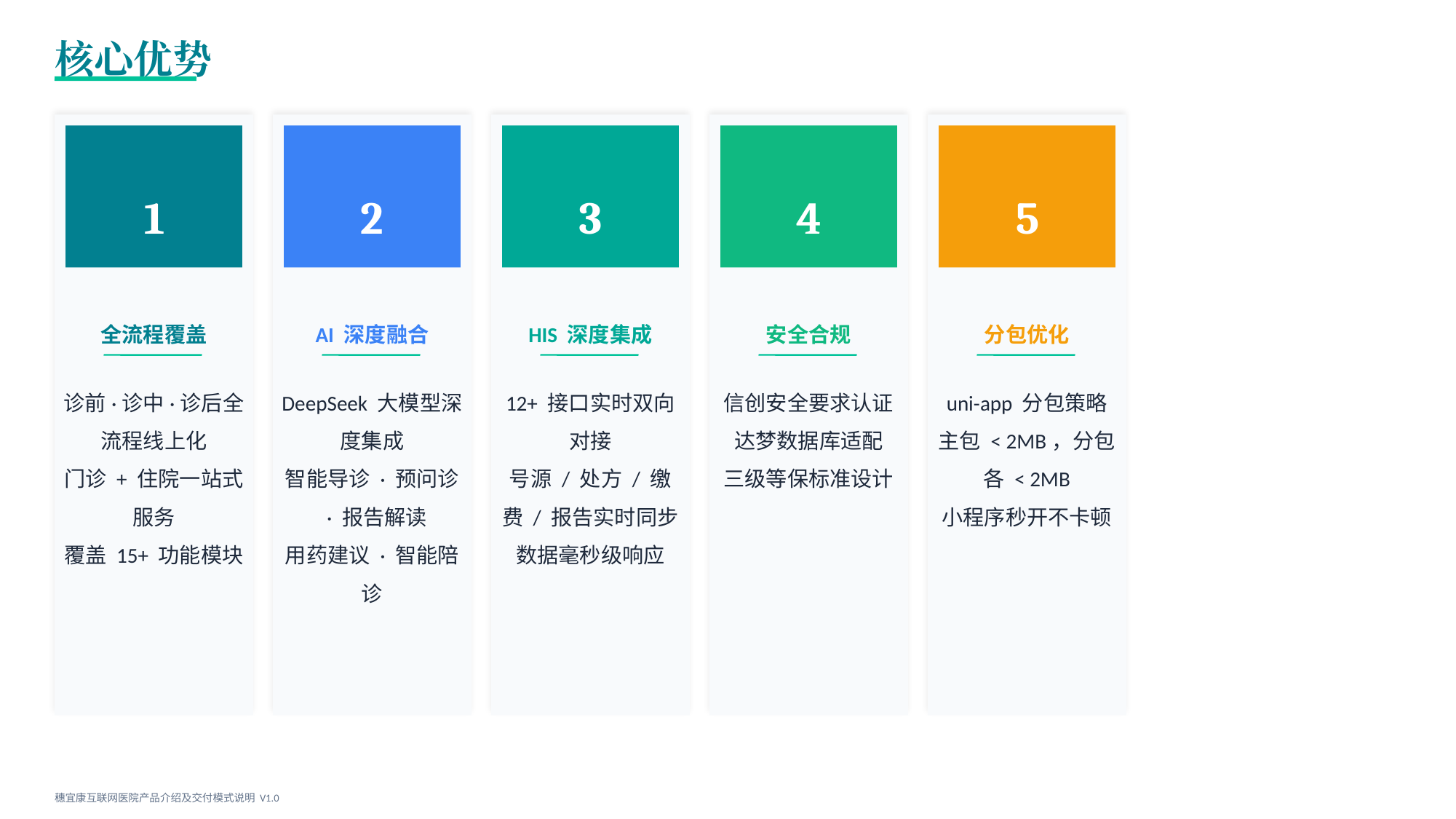

核心优势

1
2
3
4
5
全流程覆盖
AI 深度融合
HIS 深度集成
安全合规
分包优化

诊前·诊中·诊后全流程线上化
门诊 + 住院一站式服务
覆盖 15+ 功能模块
DeepSeek 大模型深度集成
智能导诊 · 预问诊 · 报告解读
用药建议 · 智能陪诊
12+ 接口实时双向对接
号源 / 处方 / 缴费 / 报告实时同步
数据毫秒级响应
信创安全要求认证
达梦数据库适配
三级等保标准设计
uni-app 分包策略
主包 < 2MB，分包各 < 2MB
小程序秒开不卡顿
穗宜康互联网医院产品介绍及交付模式说明 V1.0